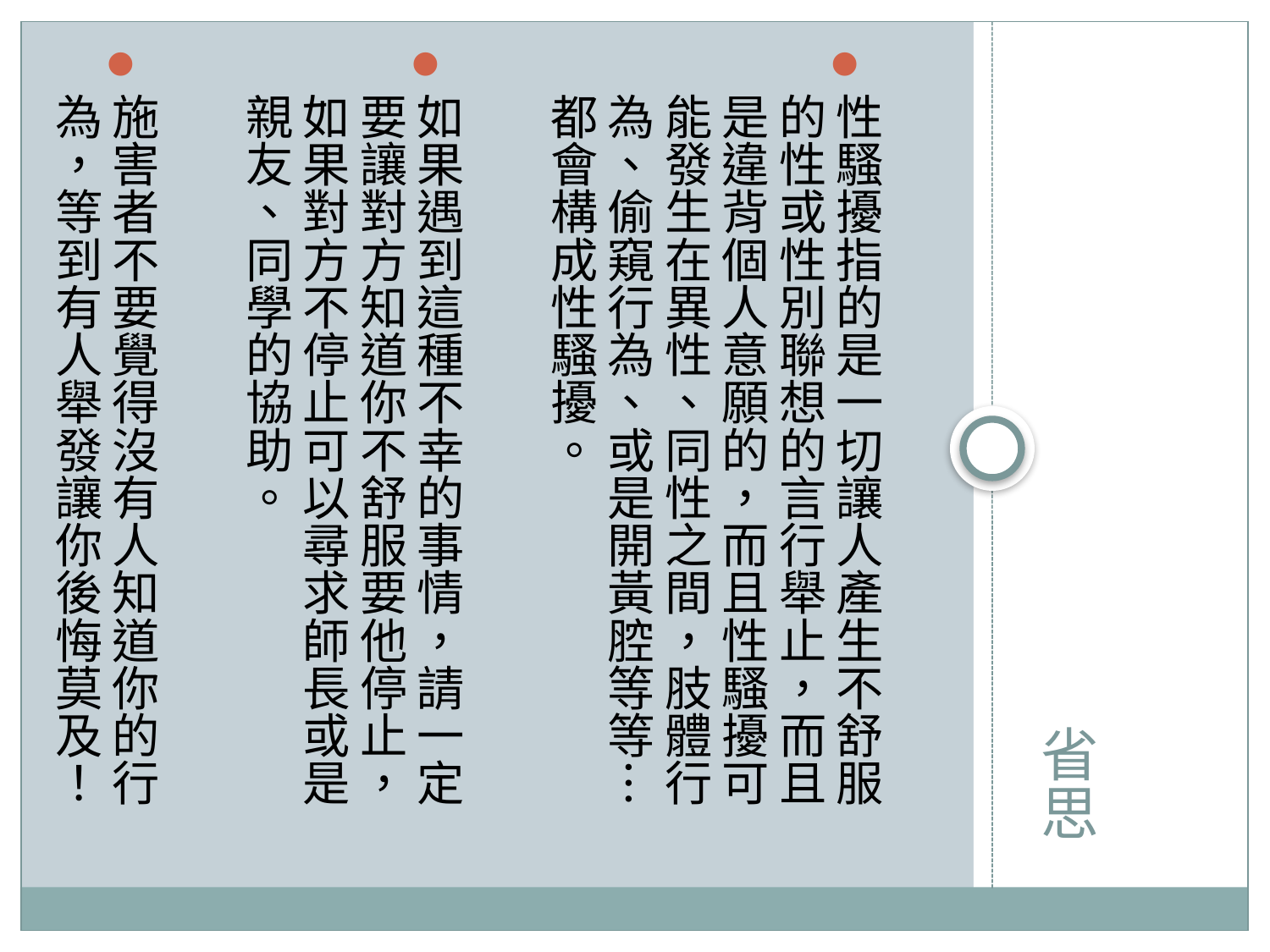

性騷擾指的是一切讓人產生不舒服的性或性別聯想的言行舉止，而且是違背個人意願的，而且性騷擾可能發生在異性、同性之間，肢體行為、偷窺行為、或是開黃腔等等…都會構成性騷擾。

如果遇到這種不幸的事情，請一定要讓對方知道你不舒服要他停止，如果對方不停止可以尋求師長或是親友、同學的協助。

施害者不要覺得沒有人知道你的行為，等到有人舉發讓你後悔莫及！
# 省思